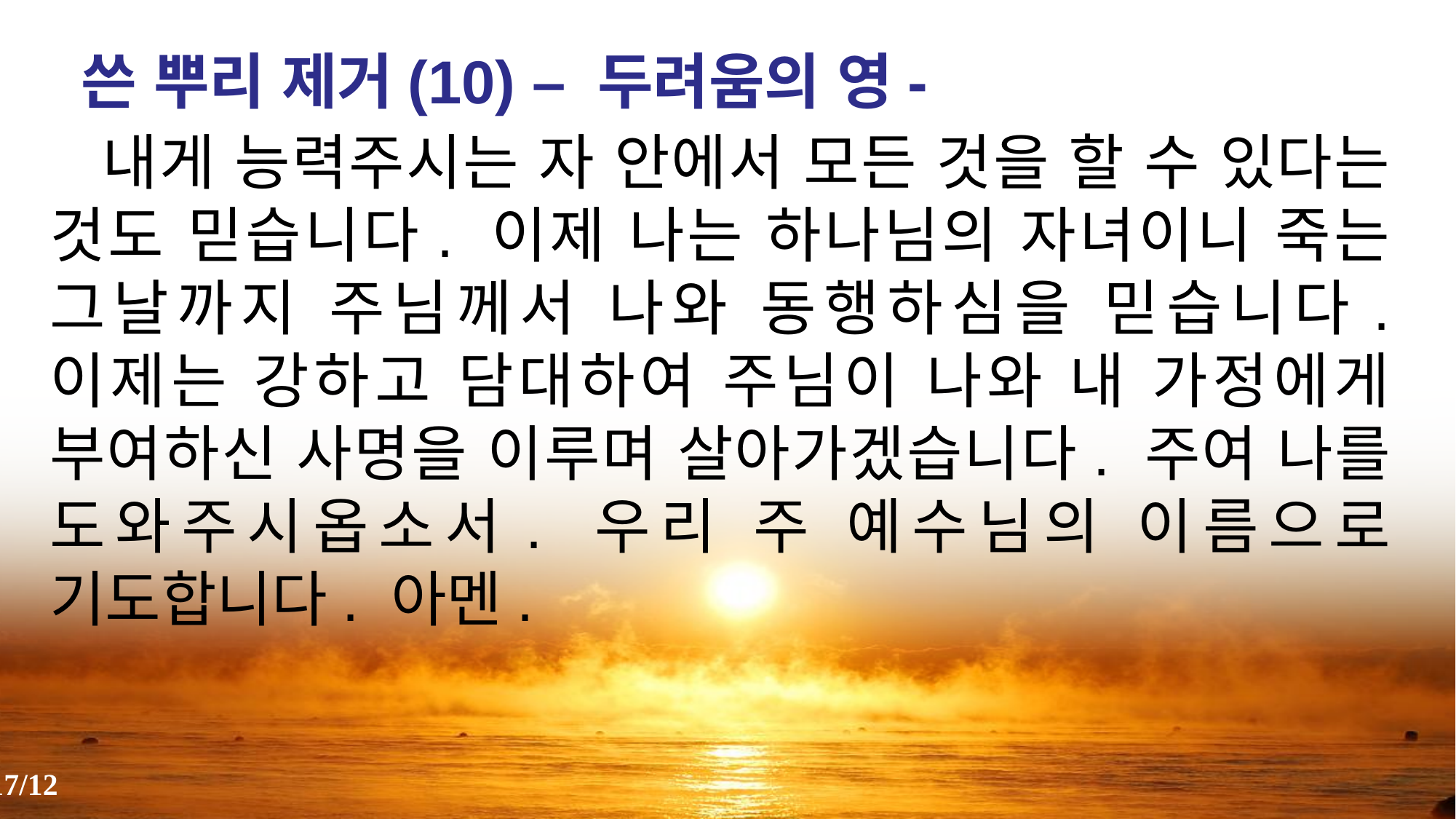

쓴 뿌리 제거(10) – 두려움의 영-
  내게 능력주시는 자 안에서 모든 것을 할 수 있다는 것도 믿습니다. 이제 나는 하나님의 자녀이니 죽는 그날까지 주님께서 나와 동행하심을 믿습니다. 이제는 강하고 담대하여 주님이 나와 내 가정에게 부여하신 사명을 이루며 살아가겠습니다. 주여 나를 도와주시옵소서. 우리 주 예수님의 이름으로 기도합니다. 아멘.